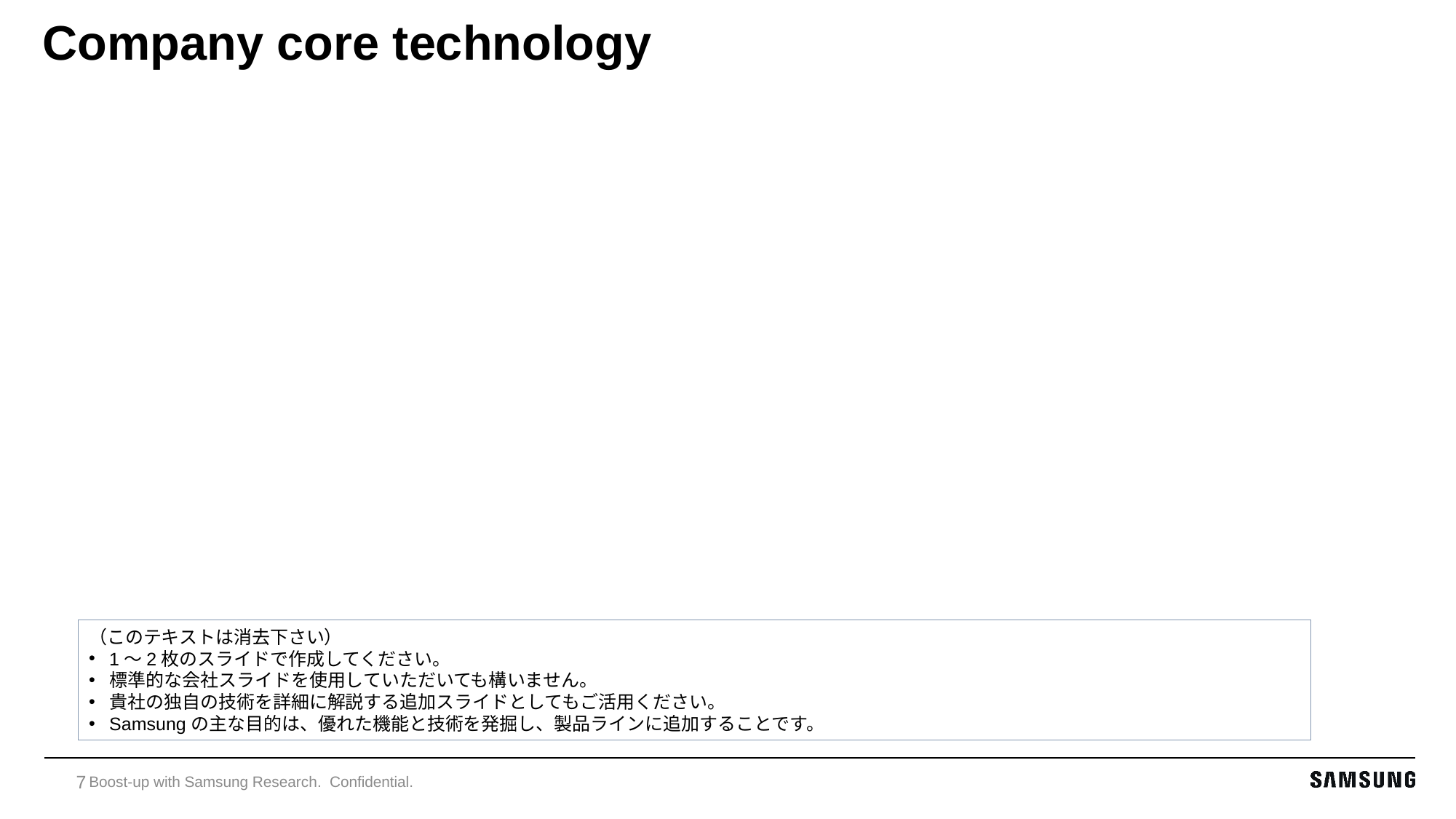

# Company core technology

（このテキストは消去下さい）
1～2枚のスライドで作成してください。
標準的な会社スライドを使用していただいても構いません。
貴社の独自の技術を詳細に解説する追加スライドとしてもご活用ください。
Samsungの主な目的は、優れた機能と技術を発掘し、製品ラインに追加することです。
Boost-up with Samsung Research.  Confidential.
7